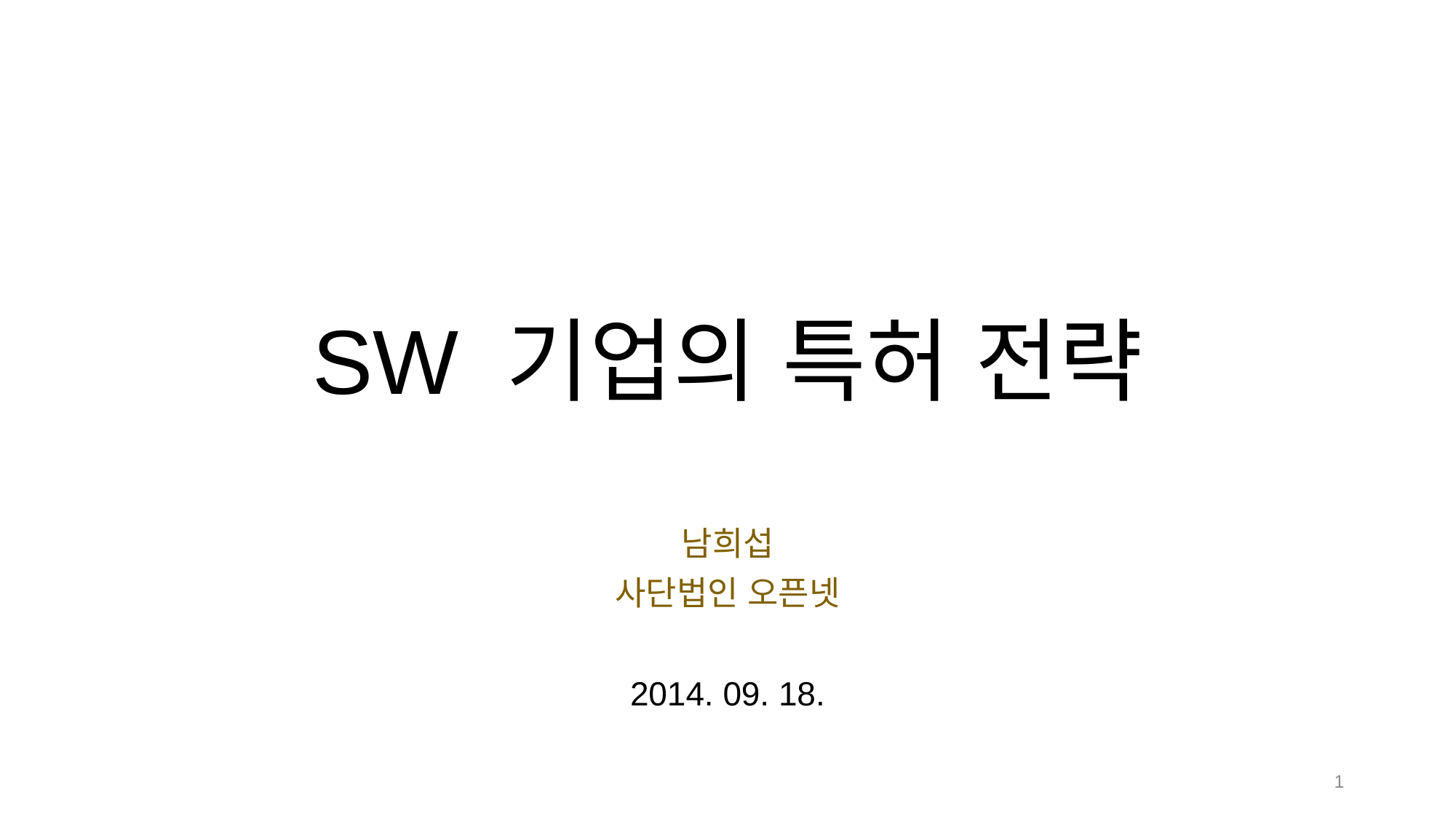

# SW 기업의 특허 전략
남희섭
사단법인 오픈넷

2014. 09. 18.
1